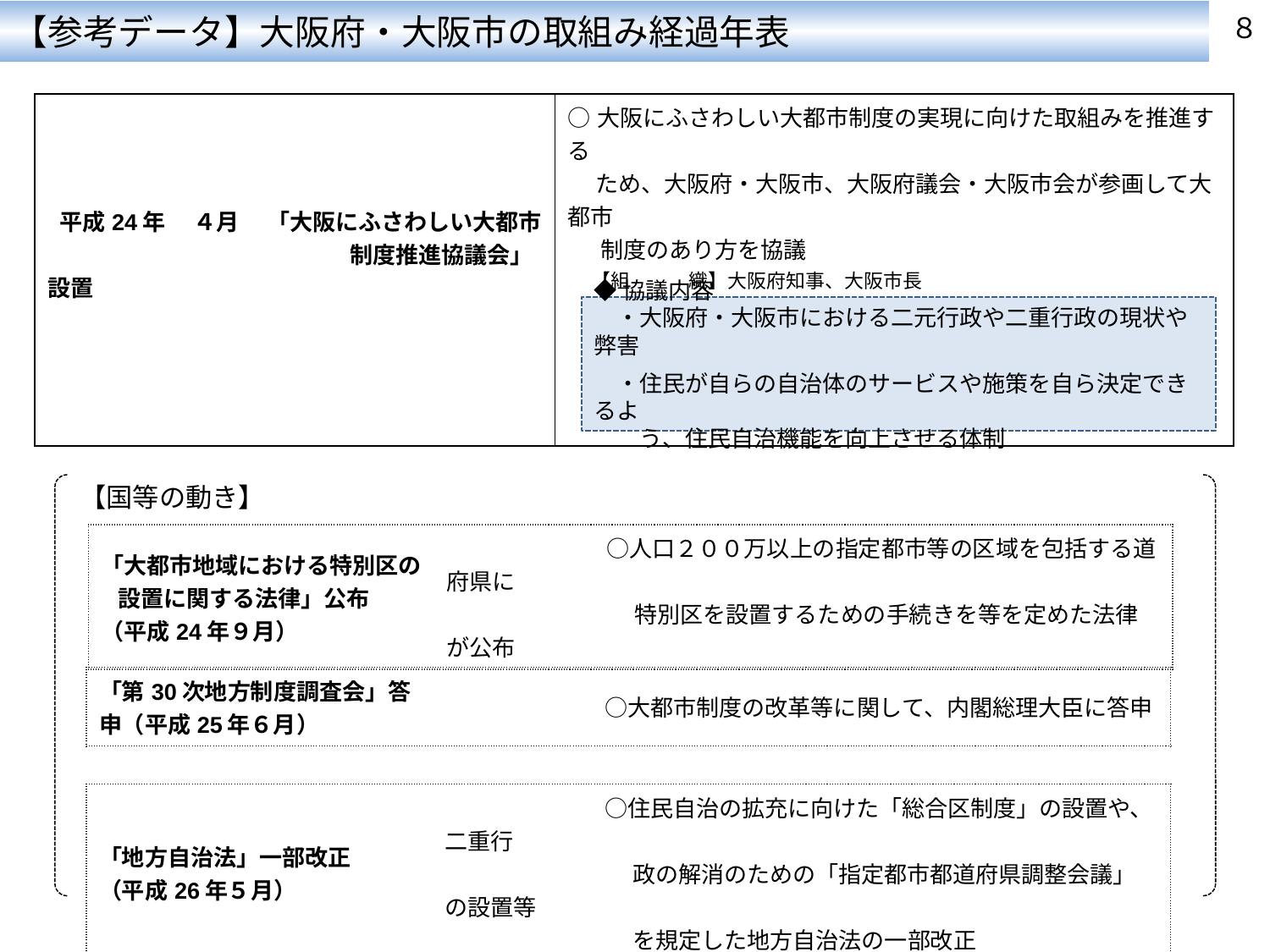

【参考データ】大阪府・大阪市の取組み経過年表
８
| 平成24年　 ４月　 「大阪にふさわしい大都市 　　　　　　　　　　　　　 制度推進協議会」設置 | ○大阪にふさわしい大都市制度の実現に向けた取組みを推進する 　 ため、大阪府・大阪市、大阪府議会・大阪市会が参画して大都市 　 制度のあり方を協議 　 【組　　　織】大阪府知事、大阪市長 　　　　　　　　　大阪府議会議長、大阪市会議長　　　 　　　　　 　 　　大阪府議会議員９名、大阪市会議員９名 　 【開催回数】７回（H24.４～H25.１） |
| --- | --- |
◆協議内容
　・大阪府・大阪市における二元行政や二重行政の現状や弊害

　・住民が自らの自治体のサービスや施策を自ら決定できるよ
　　う、住民自治機能を向上させる体制

【国等の動き】
| 「大都市地域における特別区の 設置に関する法律」公布 （平成24年９月） | ○人口２００万以上の指定都市等の区域を包括する道府県に 　　　　　　　　 特別区を設置するための手続きを等を定めた法律が公布 |
| --- | --- |
| 「第30次地方制度調査会」答申（平成25年６月） | ○大都市制度の改革等に関して、内閣総理大臣に答申 |
| --- | --- |
| 「地方自治法」一部改正 （平成26年５月） | ○住民自治の拡充に向けた「総合区制度」の設置や、二重行 　　　　　　　　 政の解消のための「指定都市都道府県調整会議」の設置等 　　　　　　　　 を規定した地方自治法の一部改正 |
| --- | --- |